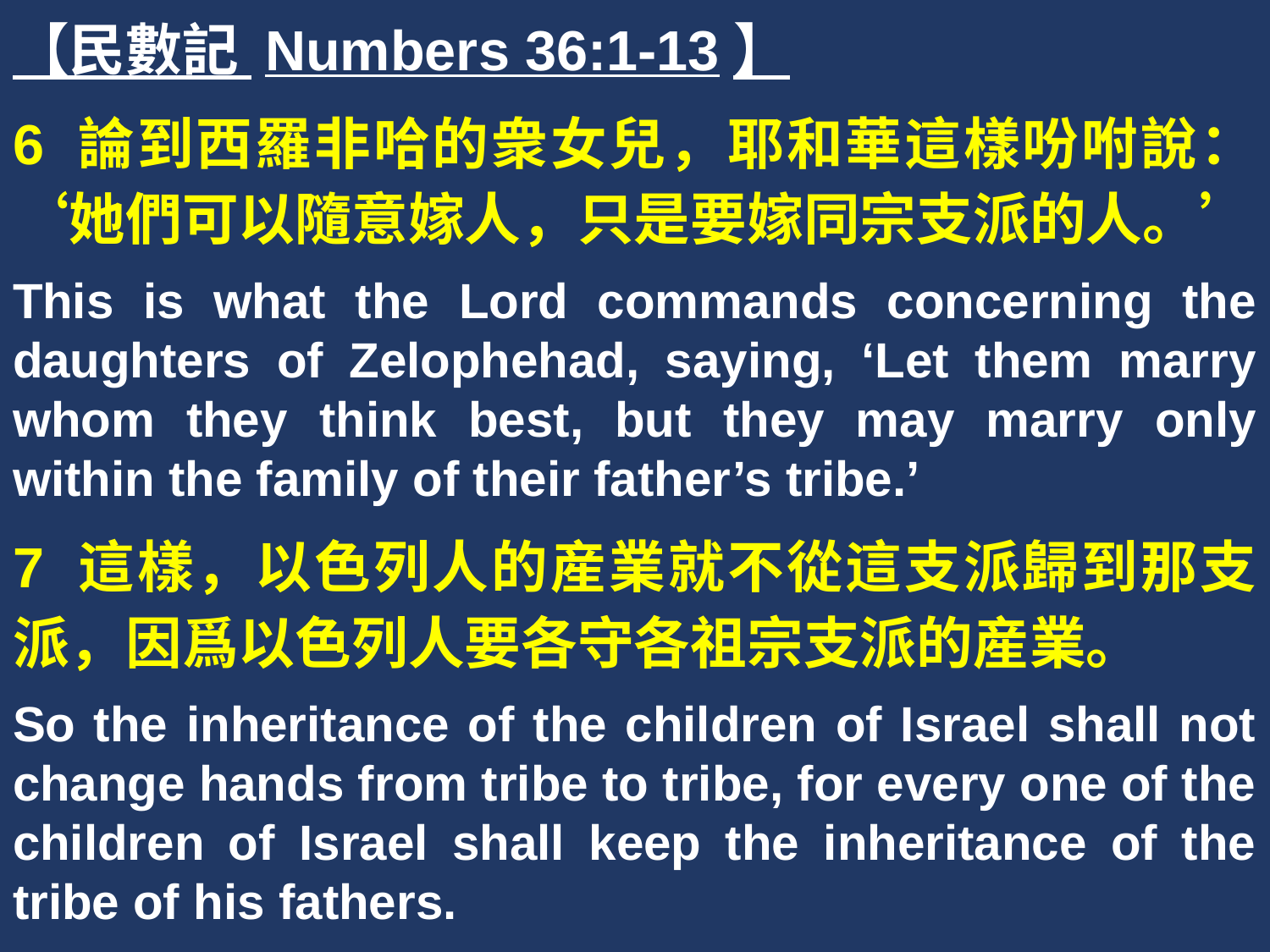

【民數記 Numbers 36:1-13】
6 論到西羅非哈的衆女兒，耶和華這樣吩咐說：‘她們可以隨意嫁人，只是要嫁同宗支派的人。’
This is what the Lord commands concerning the daughters of Zelophehad, saying, ‘Let them marry whom they think best, but they may marry only within the family of their father’s tribe.’
7 這樣，以色列人的産業就不從這支派歸到那支派，因爲以色列人要各守各祖宗支派的産業。
So the inheritance of the children of Israel shall not change hands from tribe to tribe, for every one of the children of Israel shall keep the inheritance of the tribe of his fathers.